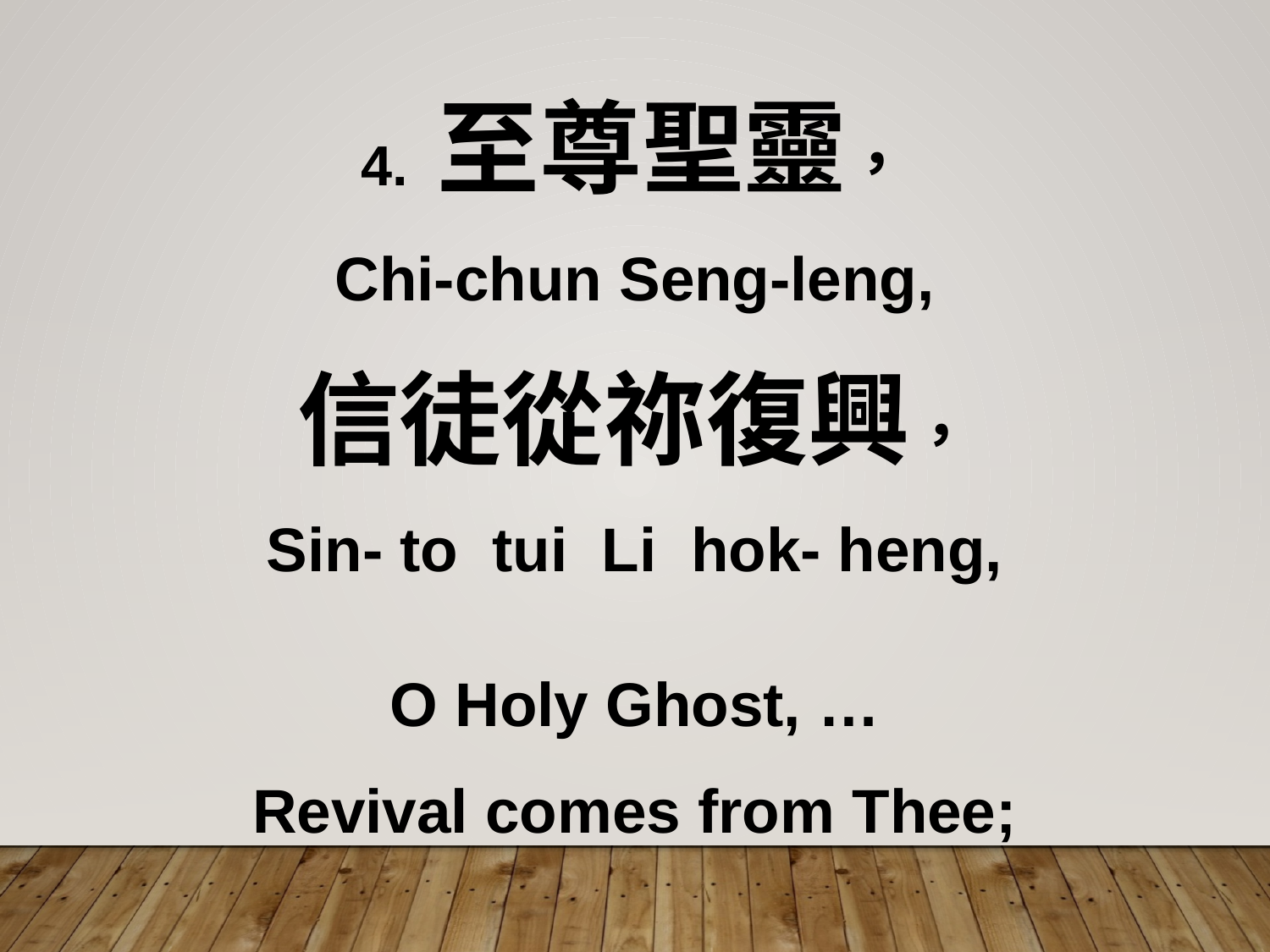

4. 至尊聖靈，
Chi-chun Seng-leng,
信徒從祢復興，
Sin- to  tui  Li  hok- heng,

O Holy Ghost, …
Revival comes from Thee;